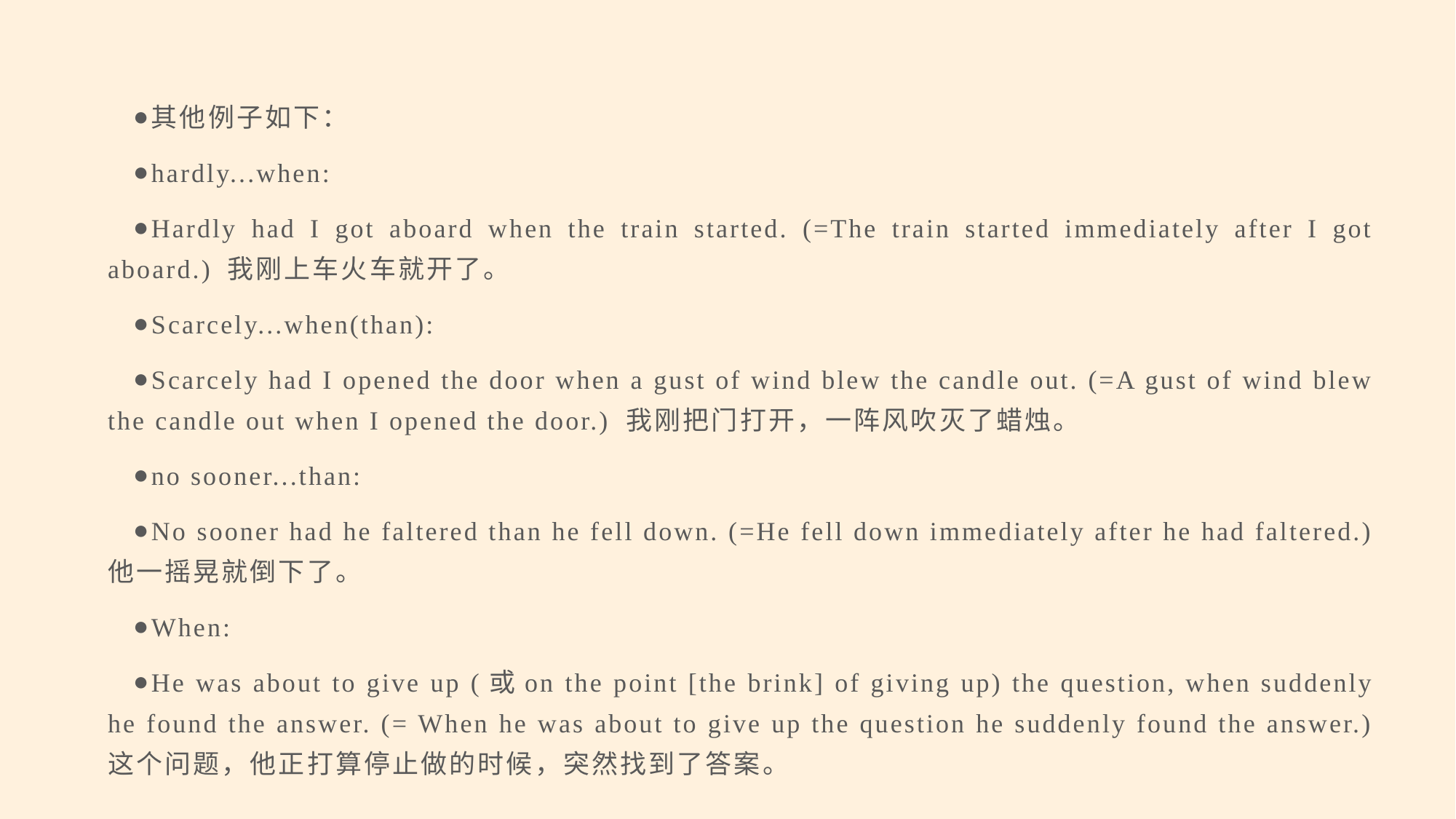

其他例子如下：
hardly...when:
Hardly had I got aboard when the train started. (=The train started immediately after I got aboard.) 我刚上车火车就开了。
Scarcely...when(than):
Scarcely had I opened the door when a gust of wind blew the candle out. (=A gust of wind blew the candle out when I opened the door.) 我刚把门打开，一阵风吹灭了蜡烛。
no sooner...than:
No sooner had he faltered than he fell down. (=He fell down immediately after he had faltered.) 他一摇晃就倒下了。
When:
He was about to give up (或on the point [the brink] of giving up) the question, when suddenly he found the answer. (= When he was about to give up the question he suddenly found the answer.) 这个问题，他正打算停止做的时候，突然找到了答案。